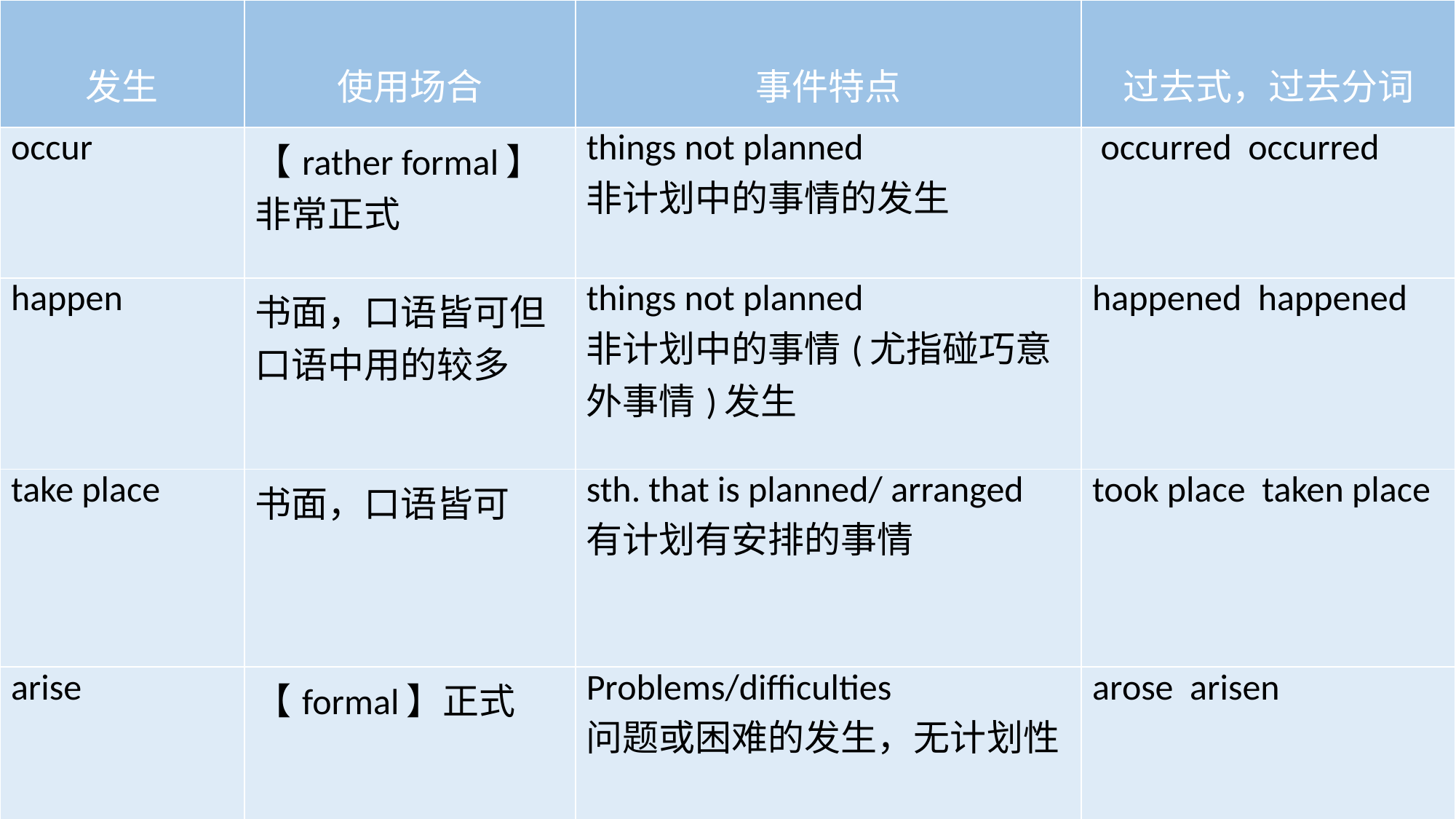

| 发生 | 使用场合 | 事件特点 | 过去式，过去分词 |
| --- | --- | --- | --- |
| occur | 【rather formal】非常正式 | things not planned 非计划中的事情的发生 | occurred occurred |
| happen | 书面，口语皆可但口语中用的较多 | things not planned 非计划中的事情(尤指碰巧意外事情)发生 | happened happened |
| take place | 书面，口语皆可 | sth. that is planned/ arranged 有计划有安排的事情 | took place taken place |
| arise | 【formal】正式 | Problems/difficulties 问题或困难的发生，无计划性 | arose arisen |